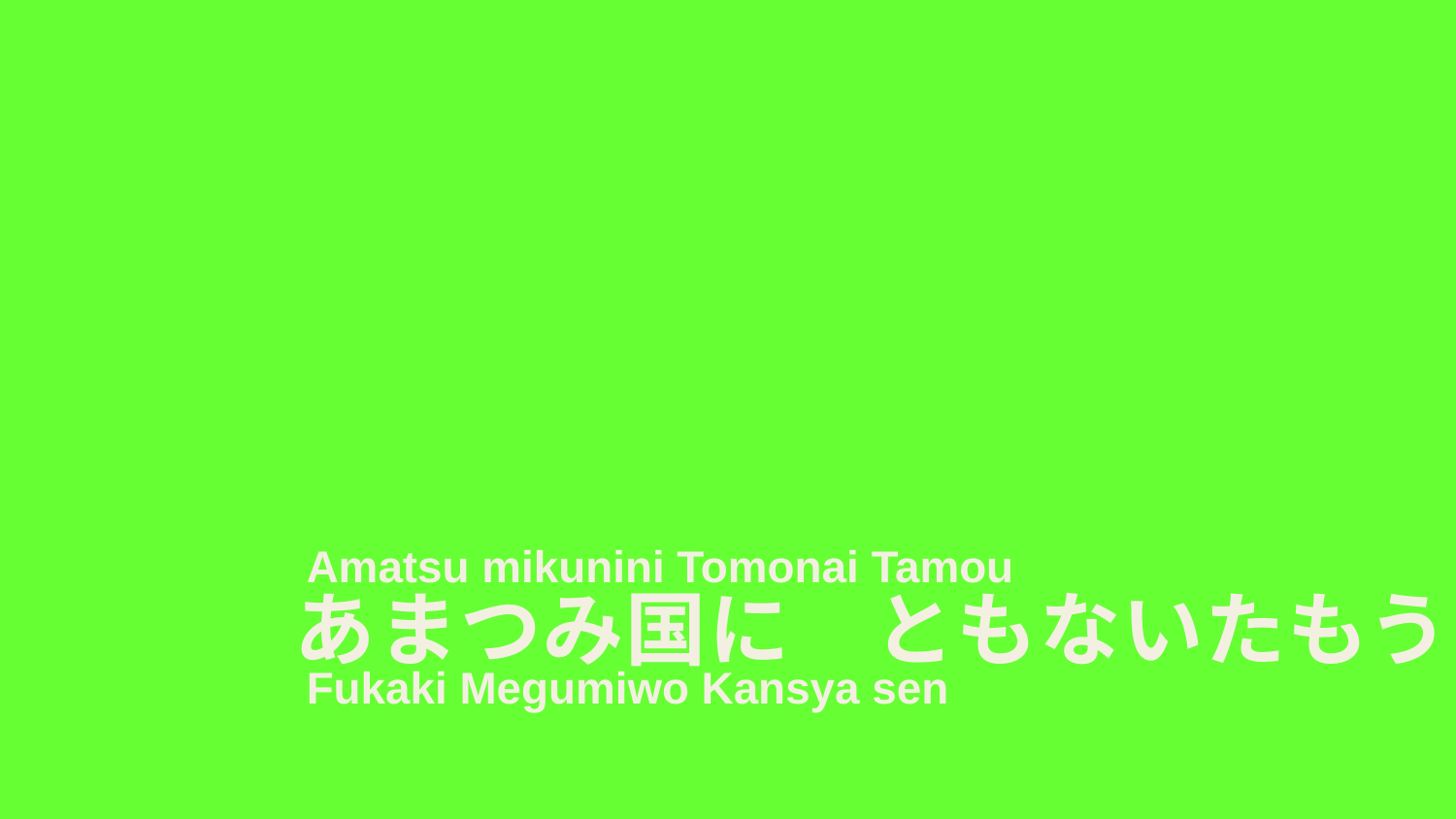

Amatsu mikunini Tomonai Tamou

Fukaki Megumiwo Kansya sen
あまつみ国に　ともないたもう
深き恵みを　感謝せん